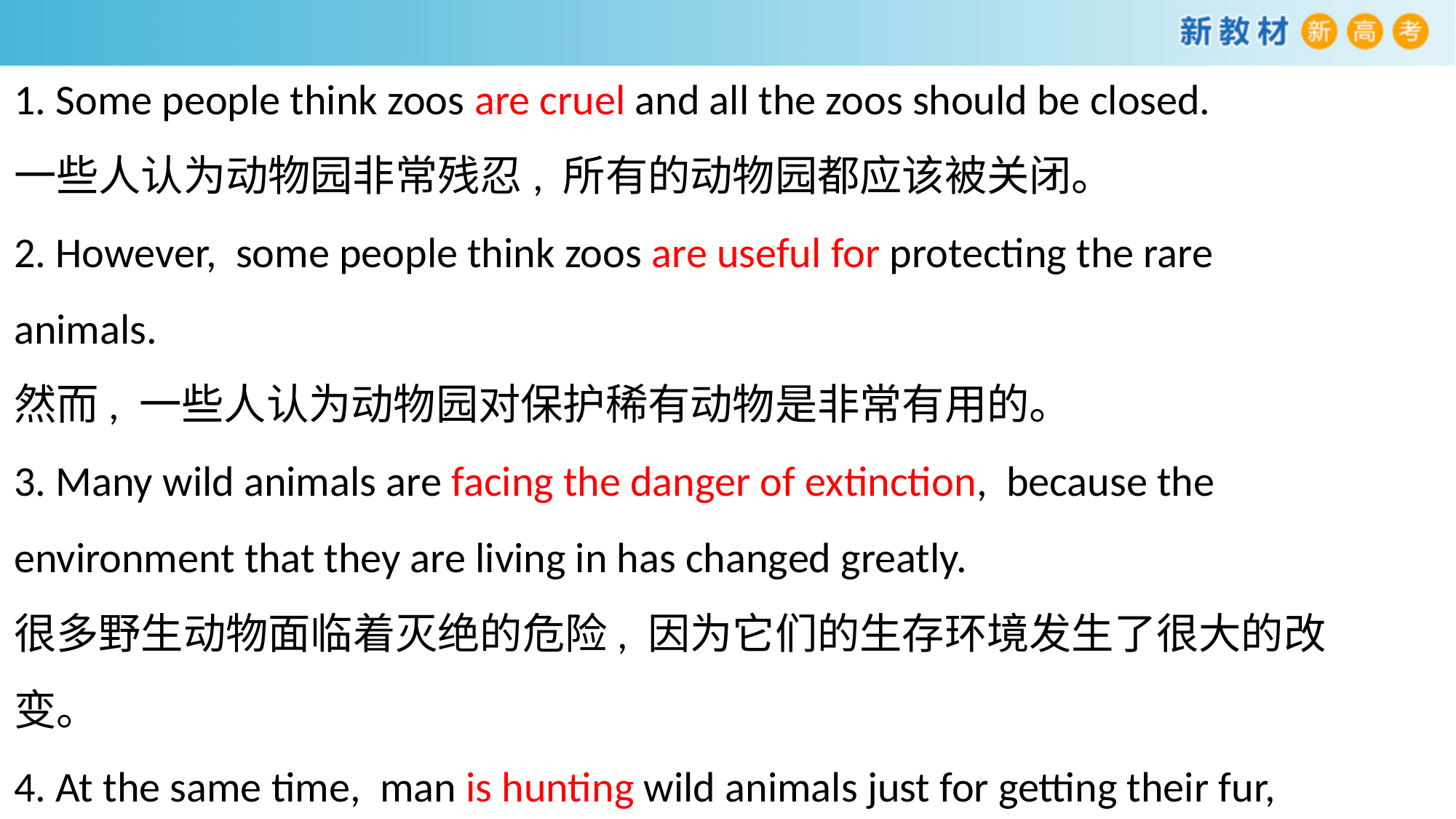

1. Some people think zoos are cruel and all the zoos should be closed.
一些人认为动物园非常残忍, 所有的动物园都应该被关闭。
2. However,  some people think zoos are useful for protecting the rare animals.
然而, 一些人认为动物园对保护稀有动物是非常有用的。
3. Many wild animals are facing the danger of extinction,  because the environment that they are living in has changed greatly.
很多野生动物面临着灭绝的危险, 因为它们的生存环境发生了很大的改变。
4. At the same time,  man is hunting wild animals just for getting their fur,  skin,  horns,  teeth and meat.
同时, 人类为了野生动物的皮、毛、角、牙齿和肉而猎杀它们。